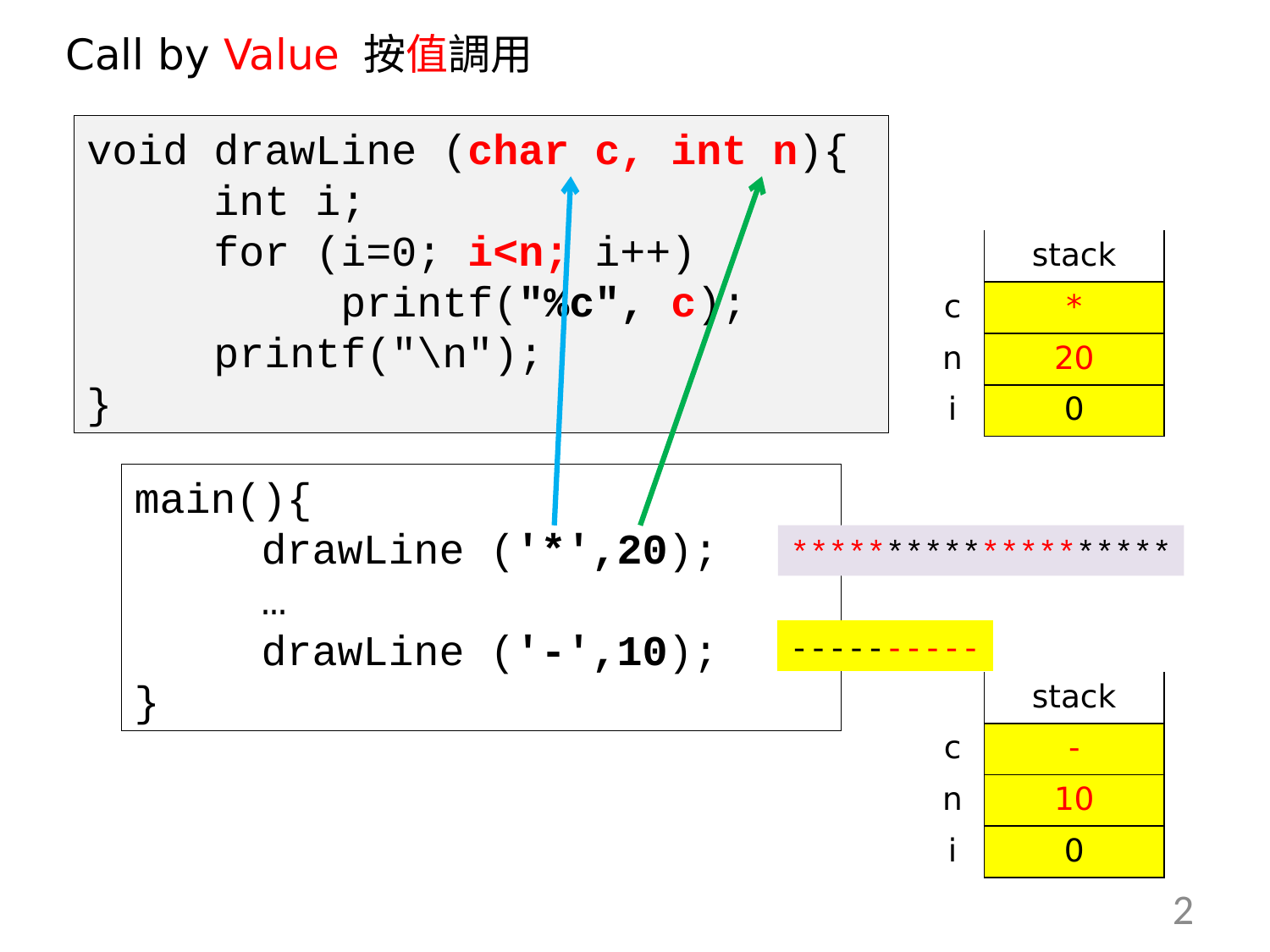

Call by Value 按值調用
void drawLine (char c, int n){
	int i;
	for (i=0; i<n; i++)
		printf("%c", c);
	printf("\n");
}
|  | stack |
| --- | --- |
| c | \* |
| n | 20 |
| i | 0 |
main(){
	drawLine ('*',20);
	…
	drawLine ('-',10);
}
********************
----------
|  | stack |
| --- | --- |
| c | - |
| n | 10 |
| i | 0 |
2